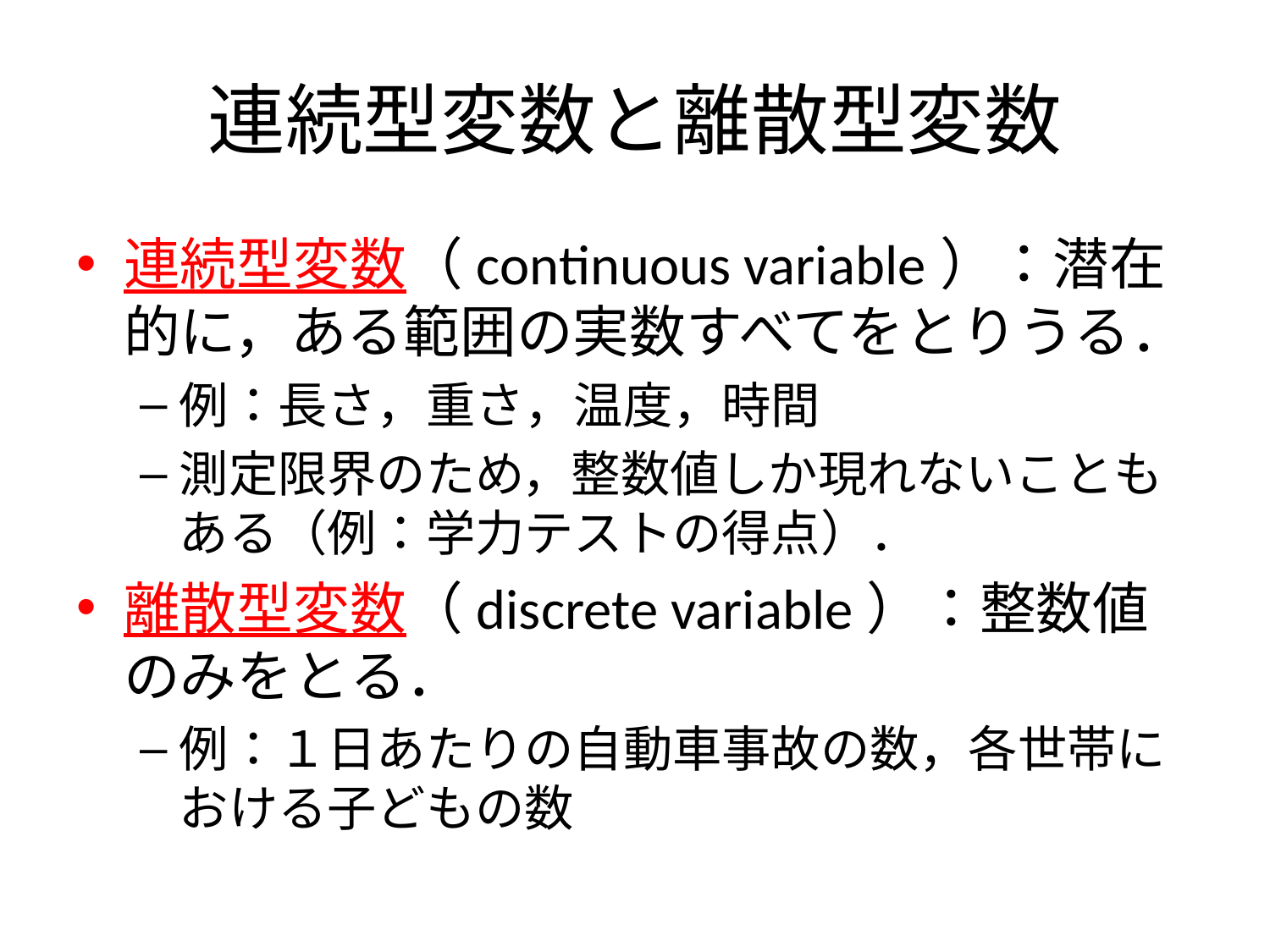

# 連続型変数と離散型変数
連続型変数（continuous variable）：潜在的に，ある範囲の実数すべてをとりうる．
例：長さ，重さ，温度，時間
測定限界のため，整数値しか現れないこともある（例：学力テストの得点）．
離散型変数（discrete variable）：整数値のみをとる．
例：１日あたりの自動車事故の数，各世帯における子どもの数